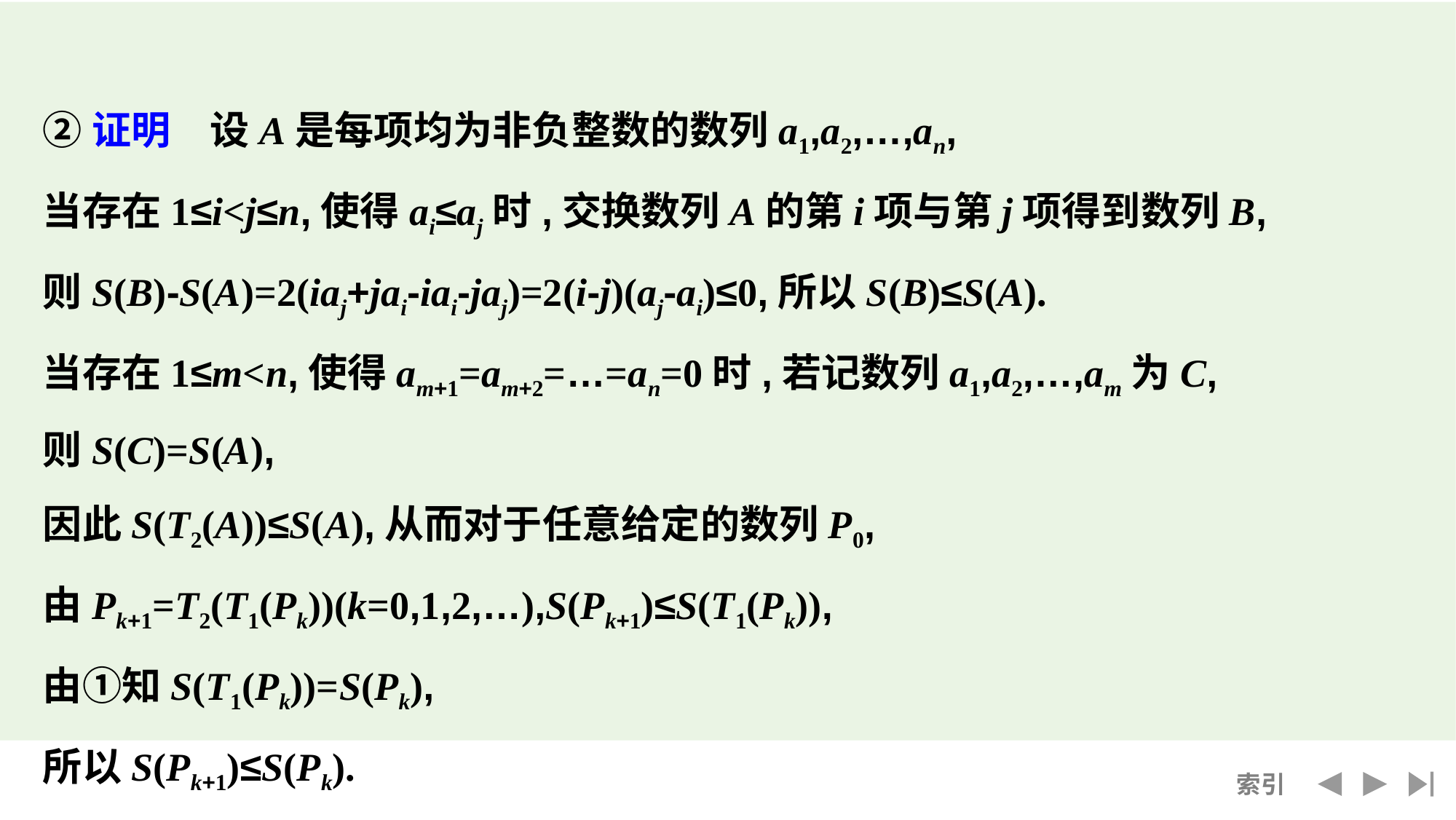

②证明　设A是每项均为非负整数的数列a1,a2,…,an,
当存在1≤i<j≤n,使得ai≤aj时,交换数列A的第i项与第j项得到数列B,
则S(B)-S(A)=2(iaj+jai-iai-jaj)=2(i-j)(aj-ai)≤0,所以S(B)≤S(A).
当存在1≤m<n,使得am+1=am+2=…=an=0时,若记数列a1,a2,…,am为C,
则S(C)=S(A),
因此S(T2(A))≤S(A),从而对于任意给定的数列P0,
由Pk+1=T2(T1(Pk))(k=0,1,2,…),S(Pk+1)≤S(T1(Pk)),
由①知S(T1(Pk))=S(Pk),
所以S(Pk+1)≤S(Pk).